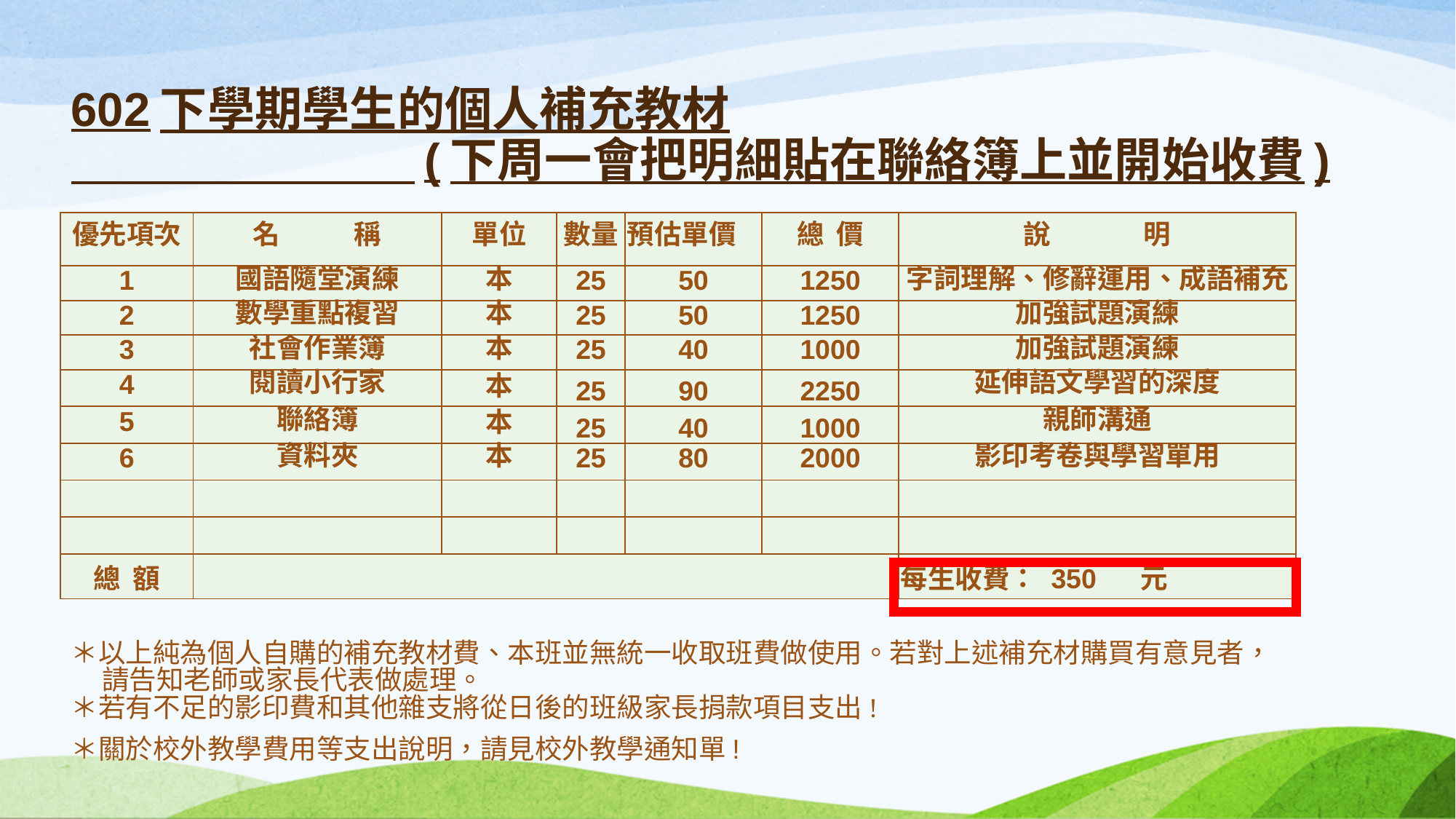

# 602下學期學生的個人補充教材 (下周一會把明細貼在聯絡簿上並開始收費)
| 優先項次 | 名 稱 | 單位 | 數量 | 預估單價 | 總 價 | 說 明 |
| --- | --- | --- | --- | --- | --- | --- |
| 1 | 國語隨堂演練 | 本 | 25 | 50 | 1250 | 字詞理解、修辭運用、成語補充 |
| 2 | 數學重點複習 | 本 | 25 | 50 | 1250 | 加強試題演練 |
| 3 | 社會作業簿 | 本 | 25 | 40 | 1000 | 加強試題演練 |
| 4 | 閱讀小行家 | 本 | 25 | 90 | 2250 | 延伸語文學習的深度 |
| 5 | 聯絡簿 | 本 | 25 | 40 | 1000 | 親師溝通 |
| 6 | 資料夾 | 本 | 25 | 80 | 2000 | 影印考卷與學習單用 |
|  |  |  |  |  |  |  |
|  |  |  |  |  |  |  |
| 總 額 |  |  |  |  |  | 每生收費： 350 元 |

＊以上純為個人自購的補充教材費、本班並無統一收取班費做使用。若對上述補充材購買有意見者，
    請告知老師或家長代表做處理。
＊若有不足的影印費和其他雜支將從日後的班級家長捐款項目支出!
＊關於校外教學費用等支出說明，請見校外教學通知單!